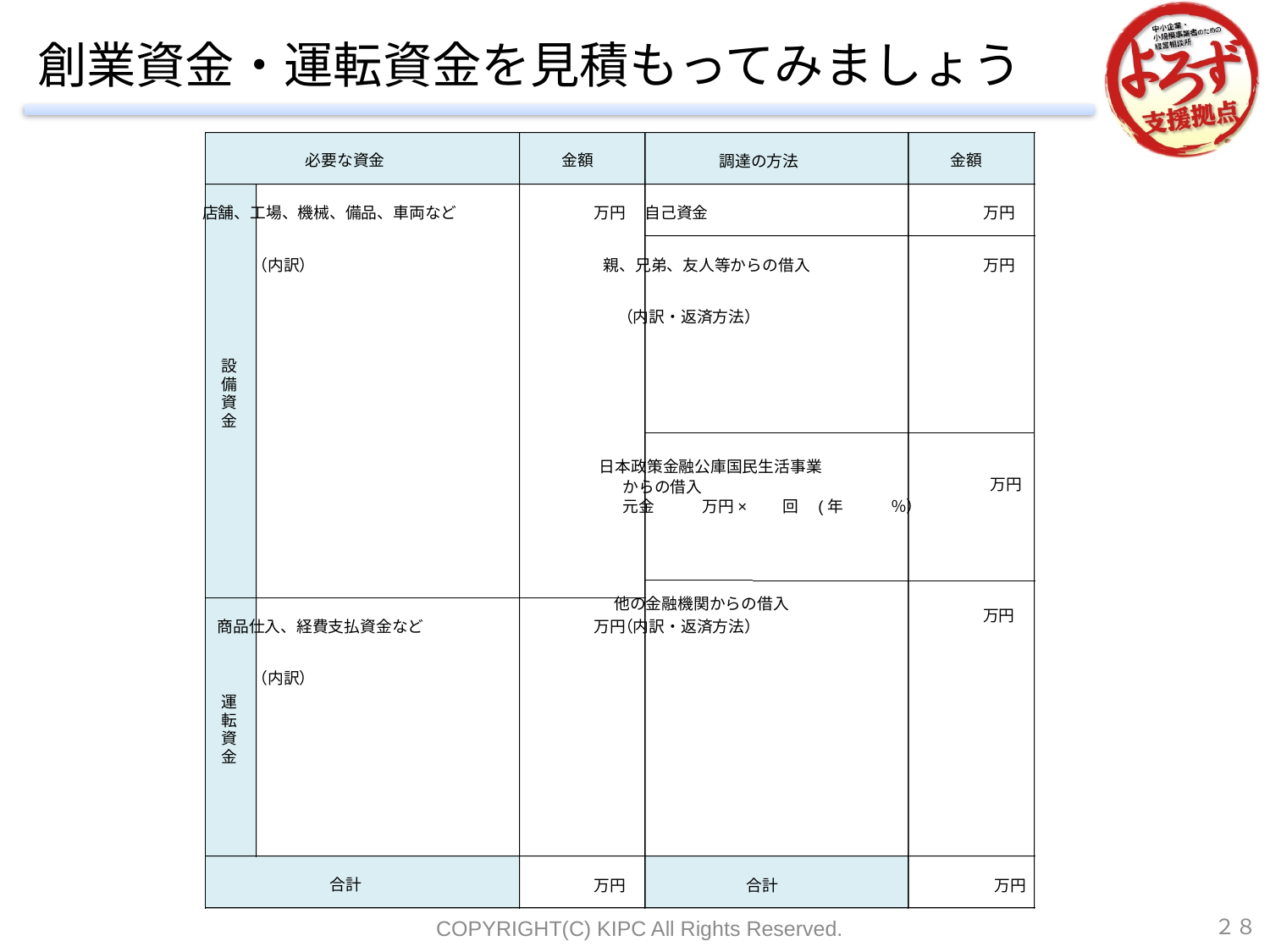

# 創業資金・運転資金を見積もってみましょう

必要な資金
金額
金額
調達の方法

　店舗、工場、機械、備品、車両など
万円
　自己資金
万円

　（内訳）
　親、兄弟、友人等からの借入
万円
　（内訳・返済方法）
設
備
資
金

日本政策金融公庫国民生活事業
万円
からの借入
元金　　　万円×　　回　(年　　　％）

他の金融機関からの借入

万円
　商品仕入、経費支払資金など
万円
　（内訳・返済方法）
　（内訳）
運
転
資
金

合計
万円
合計
万円

２８
COPYRIGHT(C) KIPC All Rights Reserved.